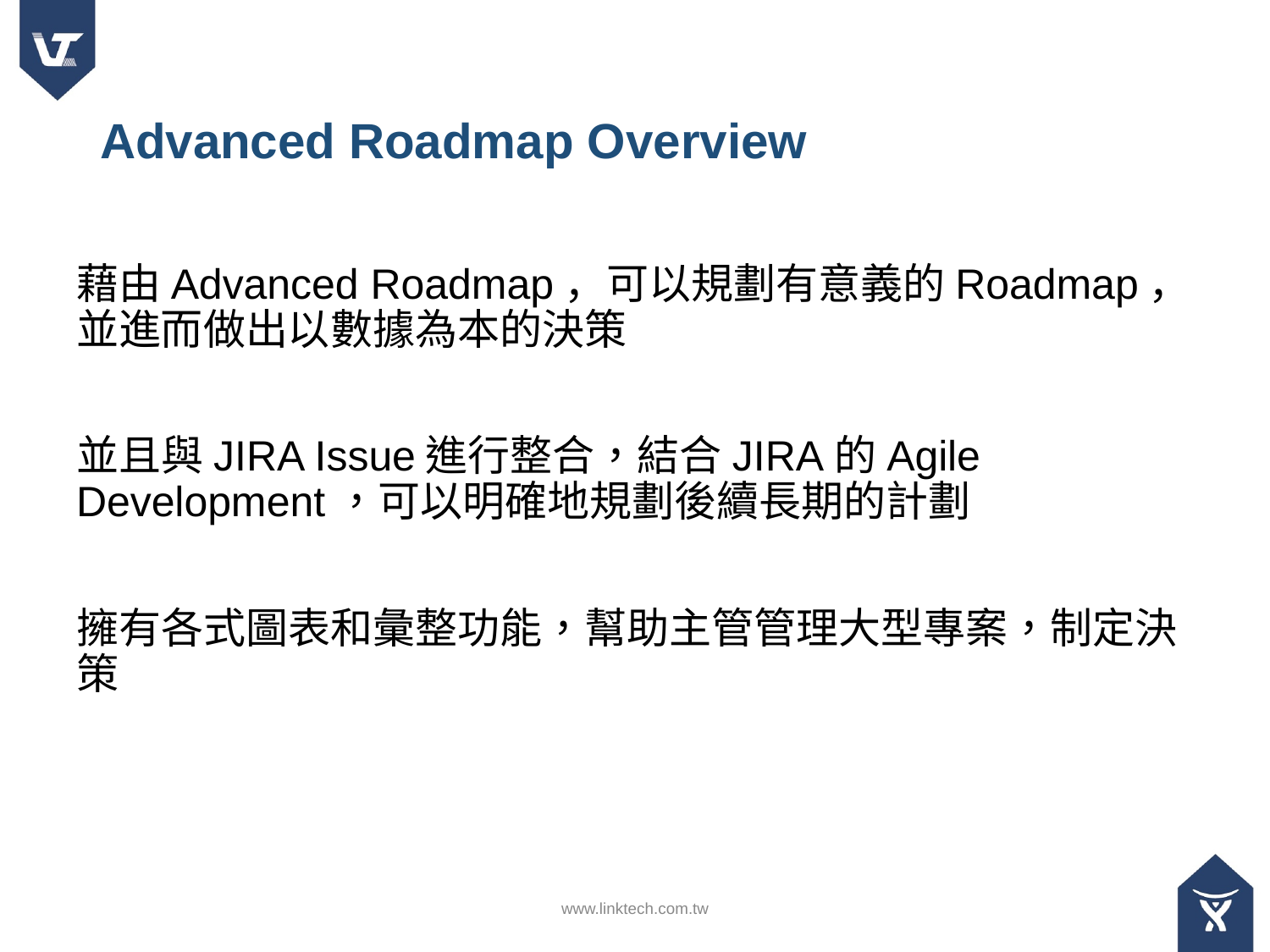

# Advanced Roadmap Overview
藉由Advanced Roadmap，可以規劃有意義的Roadmap，並進而做出以數據為本的決策

並且與JIRA Issue進行整合，結合JIRA的Agile Development，可以明確地規劃後續長期的計劃

擁有各式圖表和彙整功能，幫助主管管理大型專案，制定決策
www.linktech.com.tw